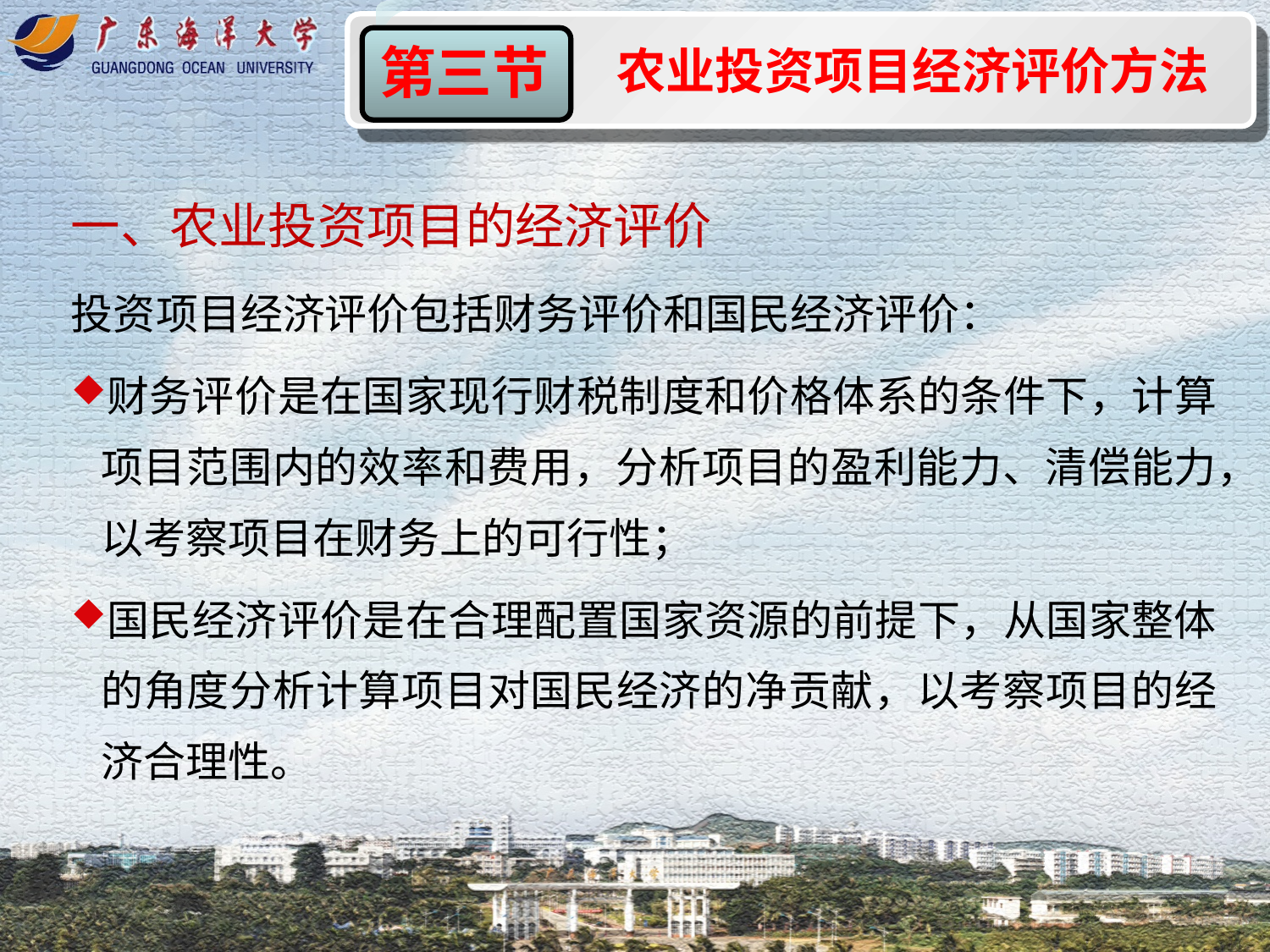

农业投资项目经济评价方法

第三节
一、农业投资项目的经济评价
投资项目经济评价包括财务评价和国民经济评价：
财务评价是在国家现行财税制度和价格体系的条件下，计算项目范围内的效率和费用，分析项目的盈利能力、清偿能力，以考察项目在财务上的可行性；
国民经济评价是在合理配置国家资源的前提下，从国家整体的角度分析计算项目对国民经济的净贡献，以考察项目的经济合理性。